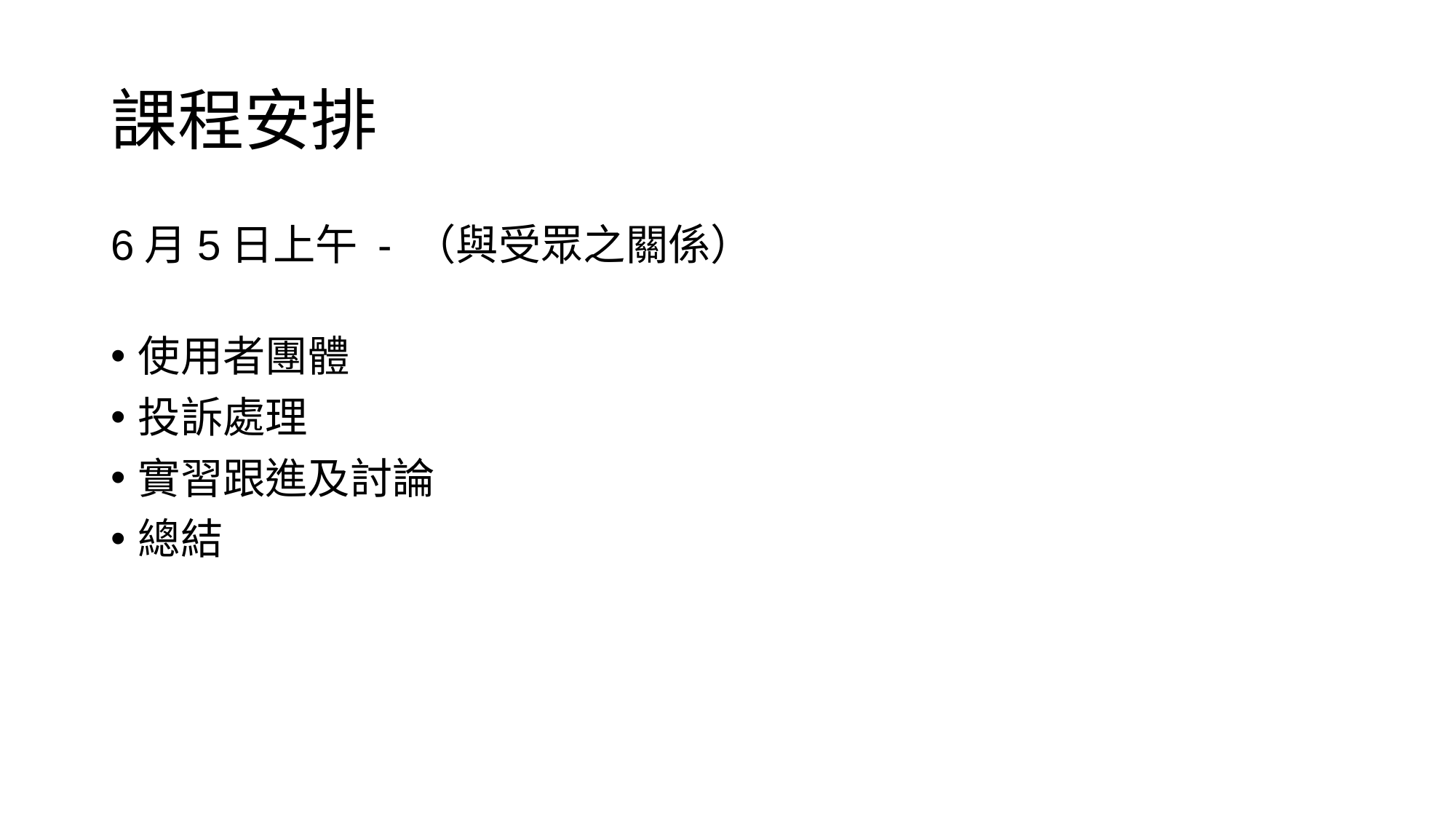

# 課程安排
6月5日上午 - （與受眾之關係）
使用者團體
投訴處理
實習跟進及討論
總結